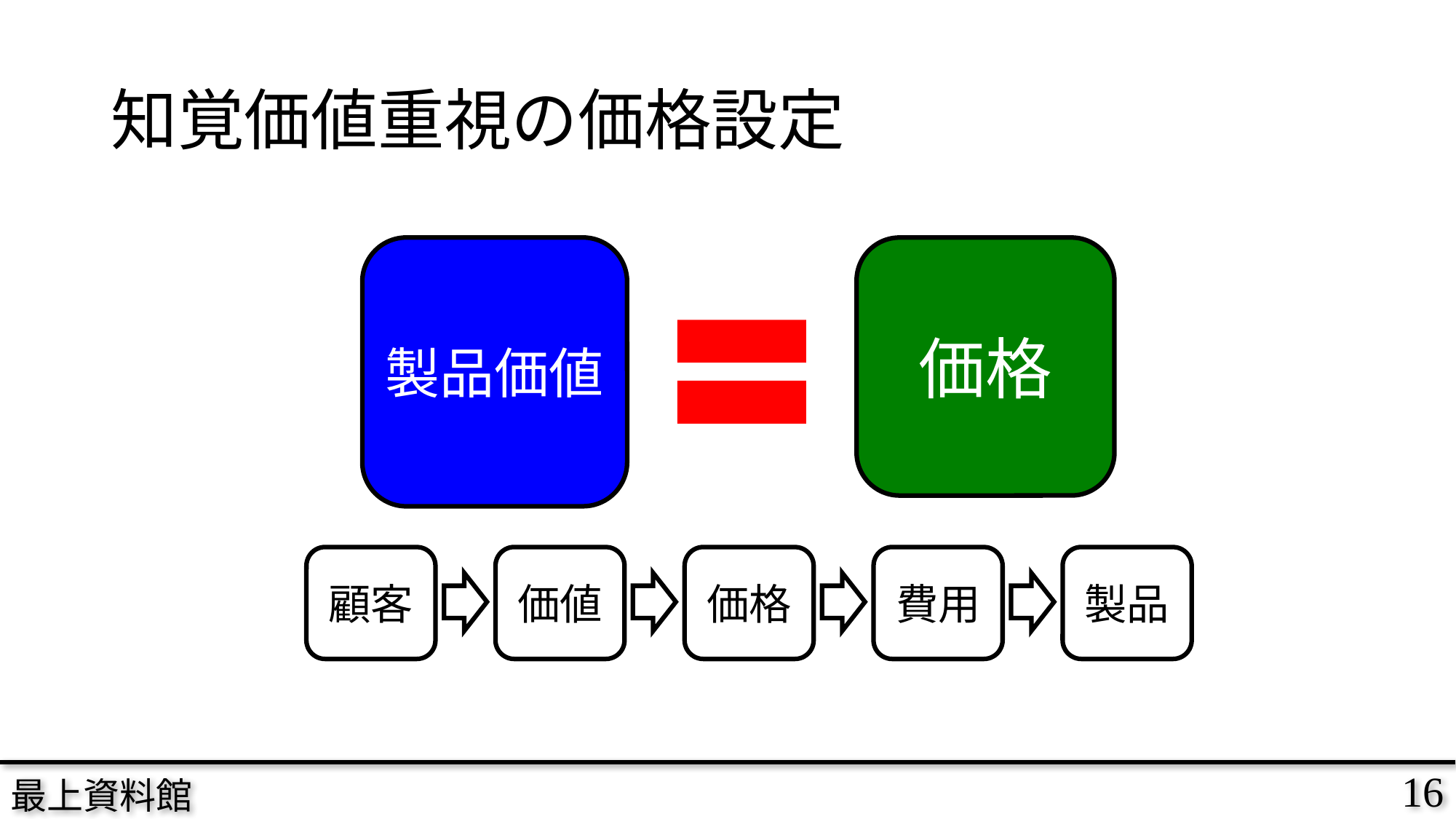

# 知覚価値重視の価格設定
製品価値
価格

顧客
価値
価格
費用
製品